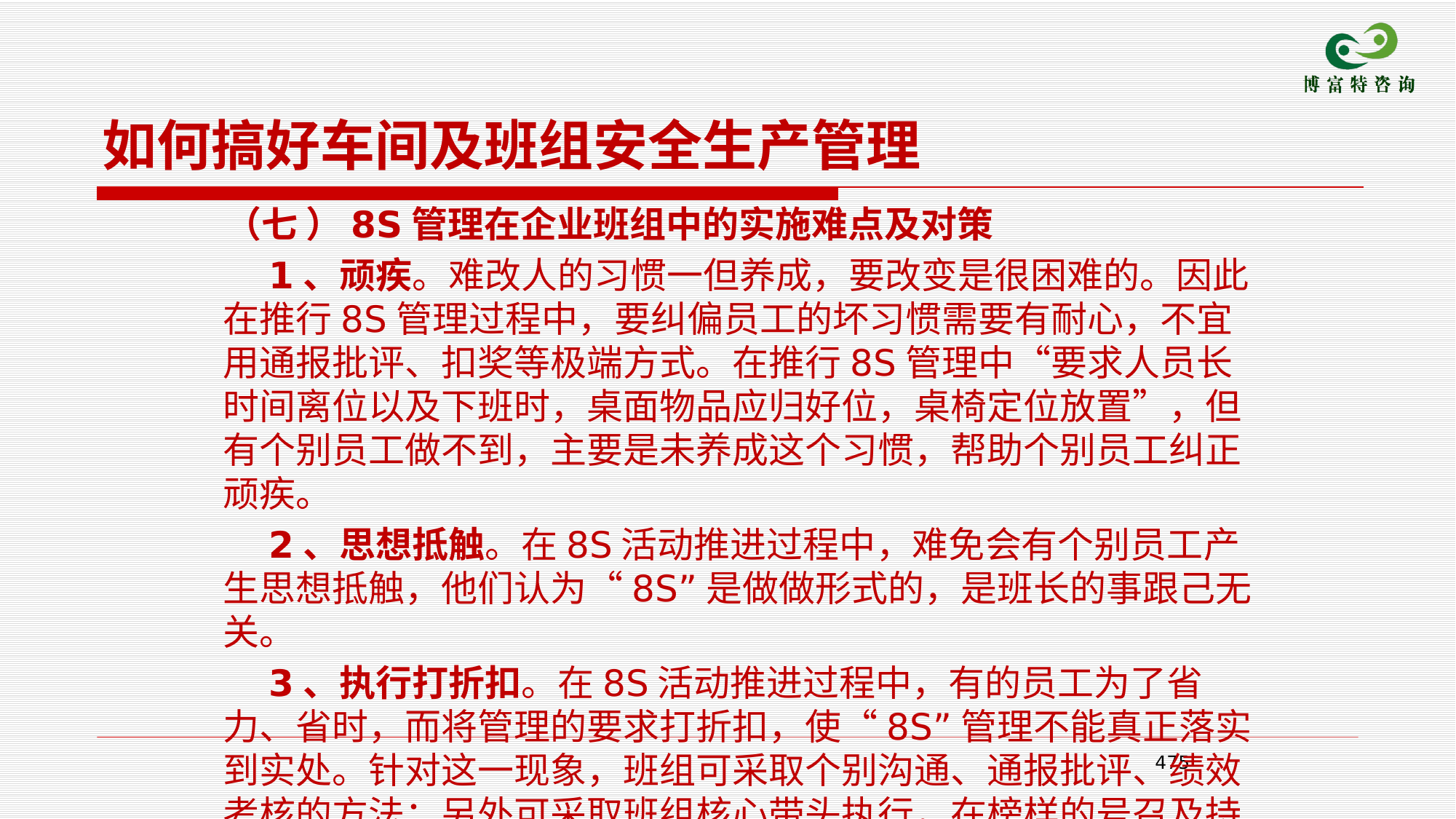

如何搞好车间及班组安全生产管理
      （七 ）8S管理在企业班组中的实施难点及对策
        1、顽疾。难改人的习惯一但养成，要改变是很困难的。因此在推行8S管理过程中，要纠偏员工的坏习惯需要有耐心，不宜用通报批评、扣奖等极端方式。在推行8S管理中“要求人员长时间离位以及下班时，桌面物品应归好位，桌椅定位放置”，但有个别员工做不到，主要是未养成这个习惯，帮助个别员工纠正顽疾。
        2、思想抵触。在8S活动推进过程中，难免会有个别员工产生思想抵触，他们认为“8S”是做做形式的，是班长的事跟己无关。
        3、执行打折扣。在8S活动推进过程中，有的员工为了省力、省时，而将管理的要求打折扣，使“8S”管理不能真正落实到实处。针对这一现象，班组可采取个别沟通、通报批评、绩效考核的方法；另外可采取班组核心带头执行，在榜样的号召及持之以恒的坚持，很快员工就会养成习惯。

475